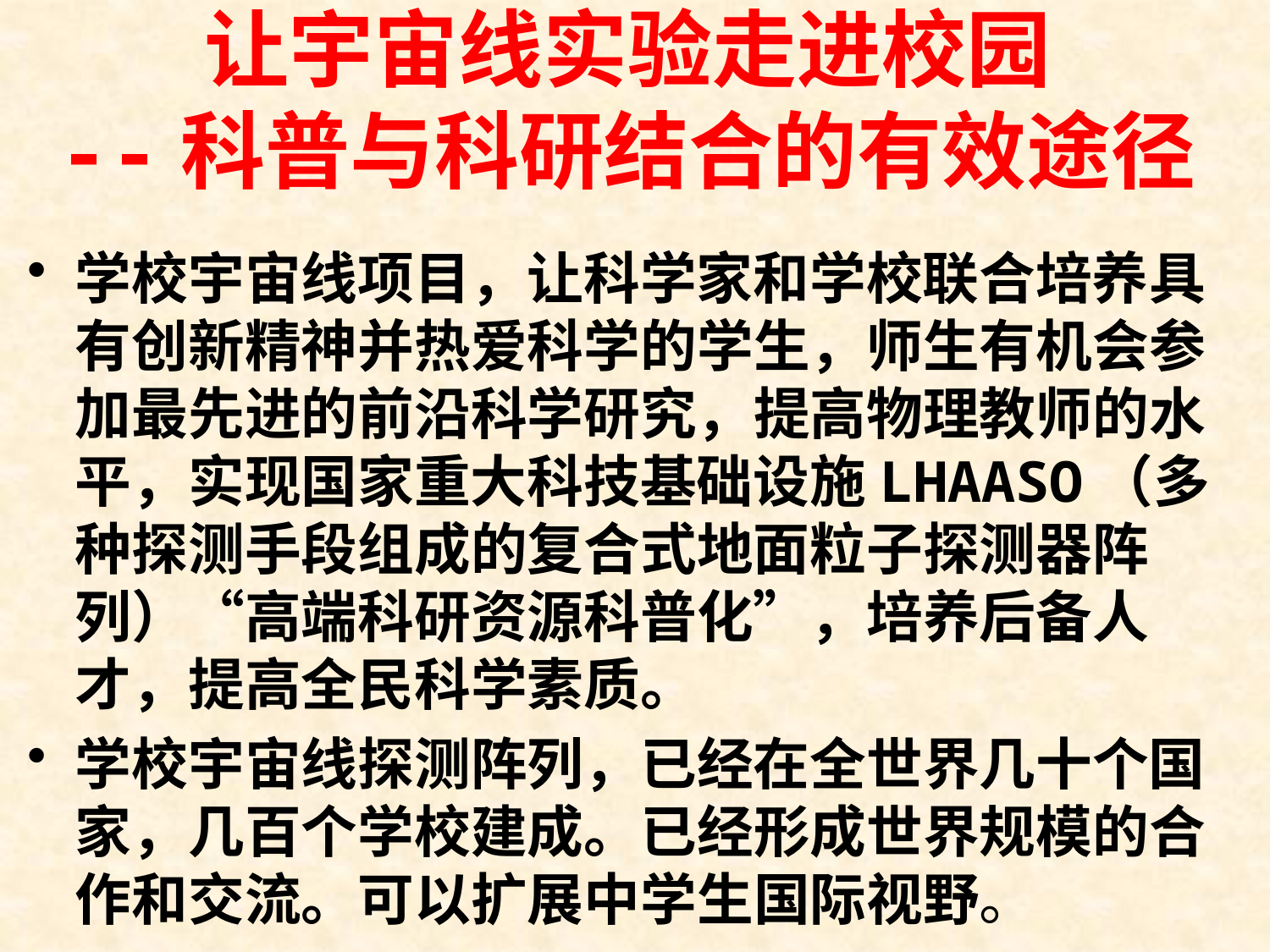

# 让宇宙线实验走进校园 --科普与科研结合的有效途径
学校宇宙线项目，让科学家和学校联合培养具有创新精神并热爱科学的学生，师生有机会参加最先进的前沿科学研究，提高物理教师的水平，实现国家重大科技基础设施LHAASO（多种探测手段组成的复合式地面粒子探测器阵列）“高端科研资源科普化”，培养后备人才，提高全民科学素质。
学校宇宙线探测阵列，已经在全世界几十个国家，几百个学校建成。已经形成世界规模的合作和交流。可以扩展中学生国际视野。